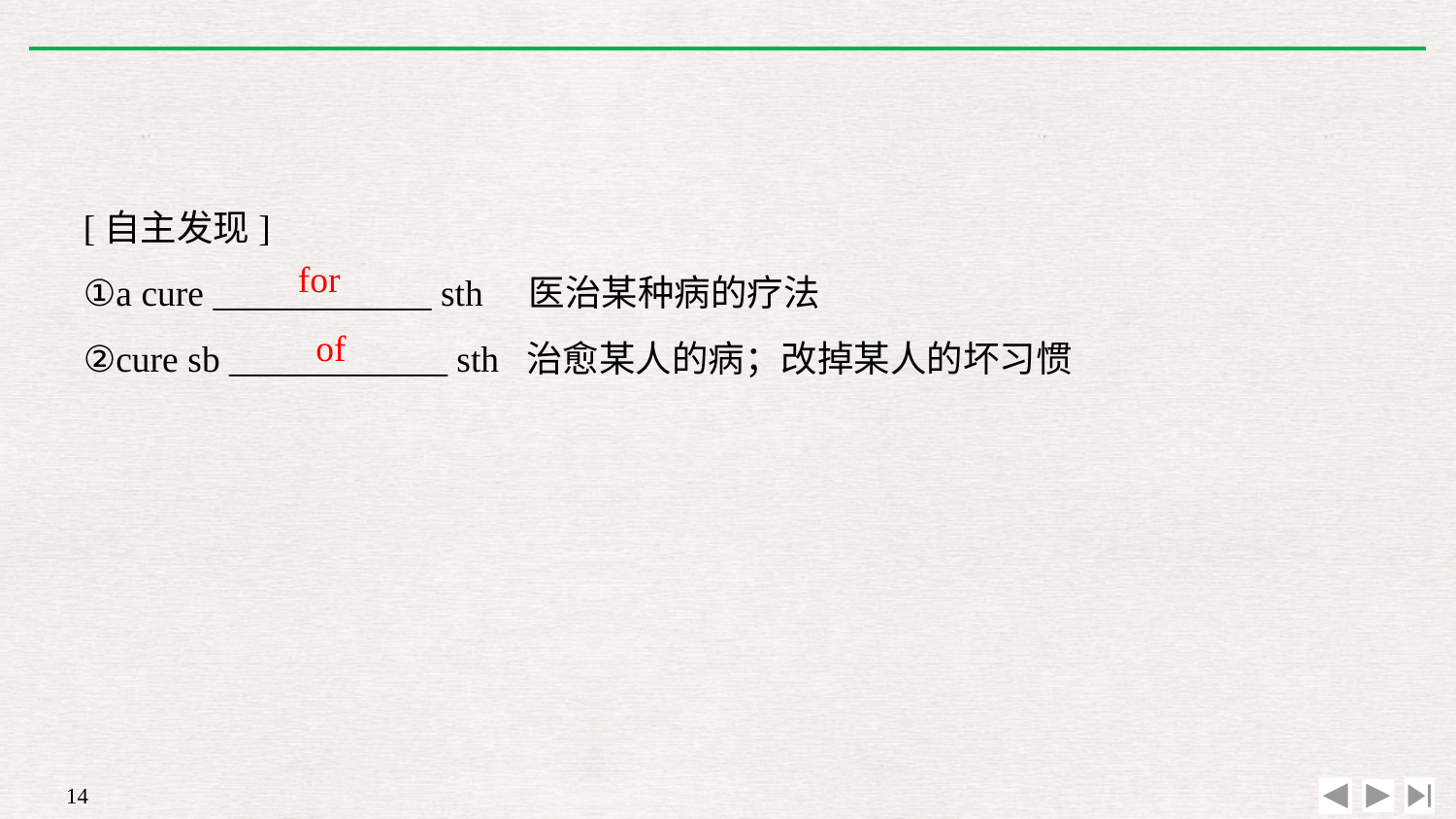

[自主发现]
①a cure ____________ sth　医治某种病的疗法
②cure sb ____________ sth  治愈某人的病；改掉某人的坏习惯
for
of